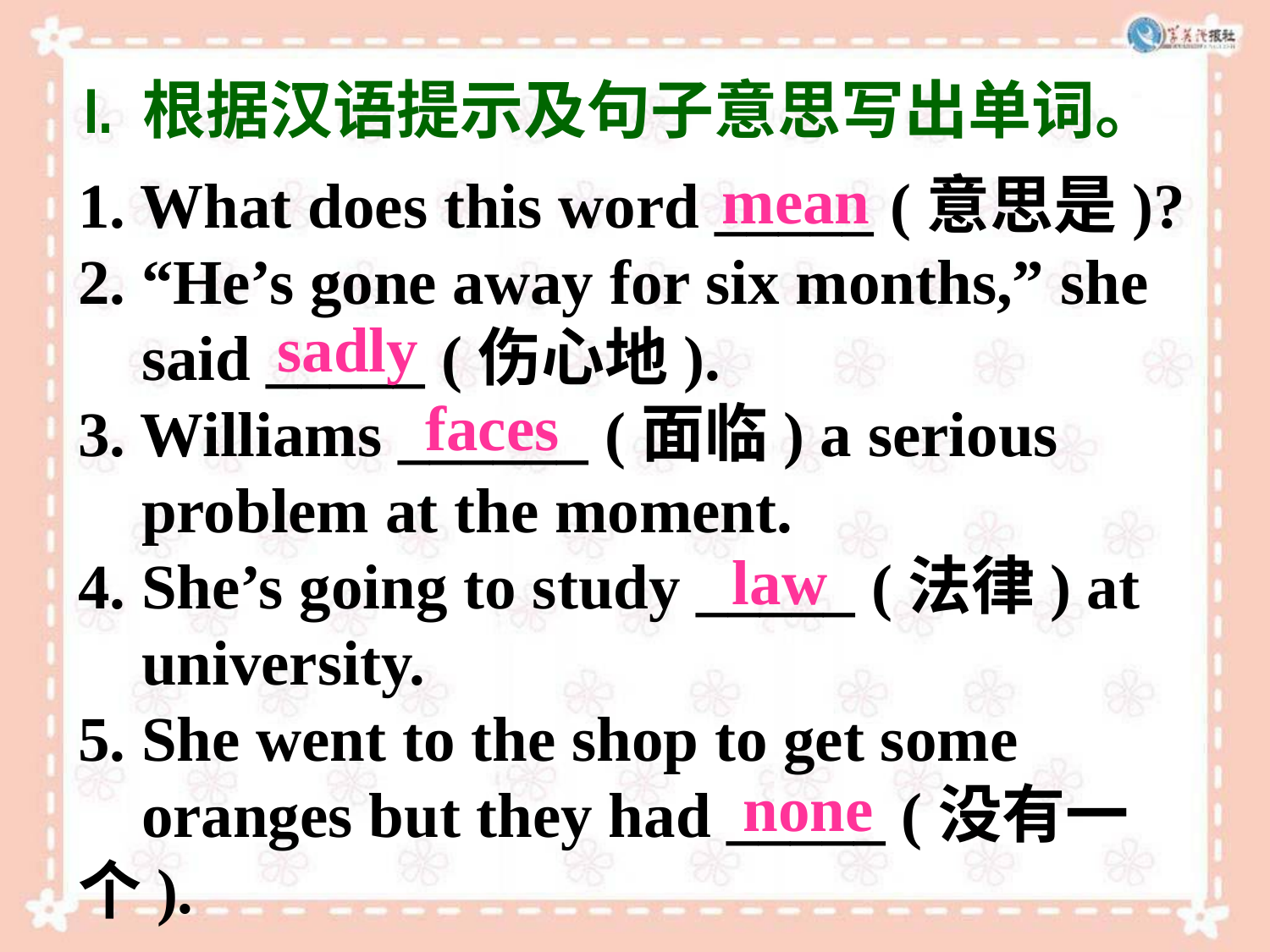

I. 根据汉语提示及句子意思写出单词。
mean
1. What does this word _____ (意思是)?
2. “He’s gone away for six months,” she
    said _____ (伤心地).
3. Williams ______ (面临) a serious
    problem at the moment.
4. She’s going to study _____ (法律) at
    university.
5. She went to the shop to get some
    oranges but they had _____ (没有一个).
sadly
faces
law
none